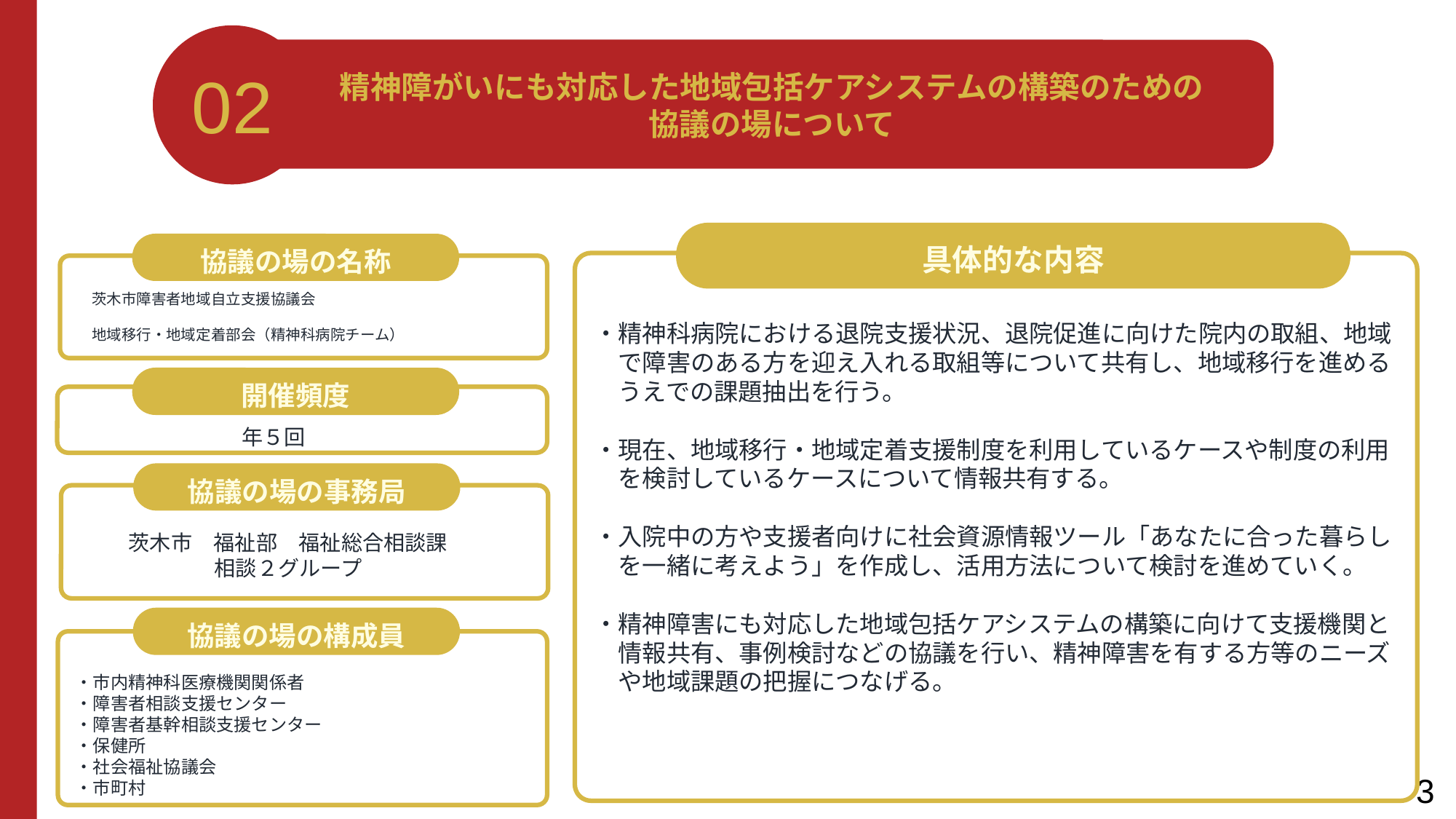

02

精神障がいにも対応した地域包括ケアシステムの構築のための
協議の場について
具体的な内容
協議の場の名称

茨木市障害者地域自立支援協議会

地域移行・地域定着部会（精神科病院チーム）
・精神科病院における退院支援状況、退院促進に向けた院内の取組、地域
　で障害のある方を迎え入れる取組等について共有し、地域移行を進める
　うえでの課題抽出を行う。

・現在、地域移行・地域定着支援制度を利用しているケースや制度の利用
　を検討しているケースについて情報共有する。

・入院中の方や支援者向けに社会資源情報ツール「あなたに合った暮らし
　を一緒に考えよう」を作成し、活用方法について検討を進めていく。

・精神障害にも対応した地域包括ケアシステムの構築に向けて支援機関と
　情報共有、事例検討などの協議を行い、精神障害を有する方等のニーズ
　や地域課題の把握につなげる。

開催頻度

　年５回
協議の場の事務局

茨木市　福祉部　福祉総合相談課
相談２グループ
協議の場の構成員

・市内精神科医療機関関係者
・障害者相談支援センター
・障害者基幹相談支援センター
・保健所
・社会福祉協議会
・市町村